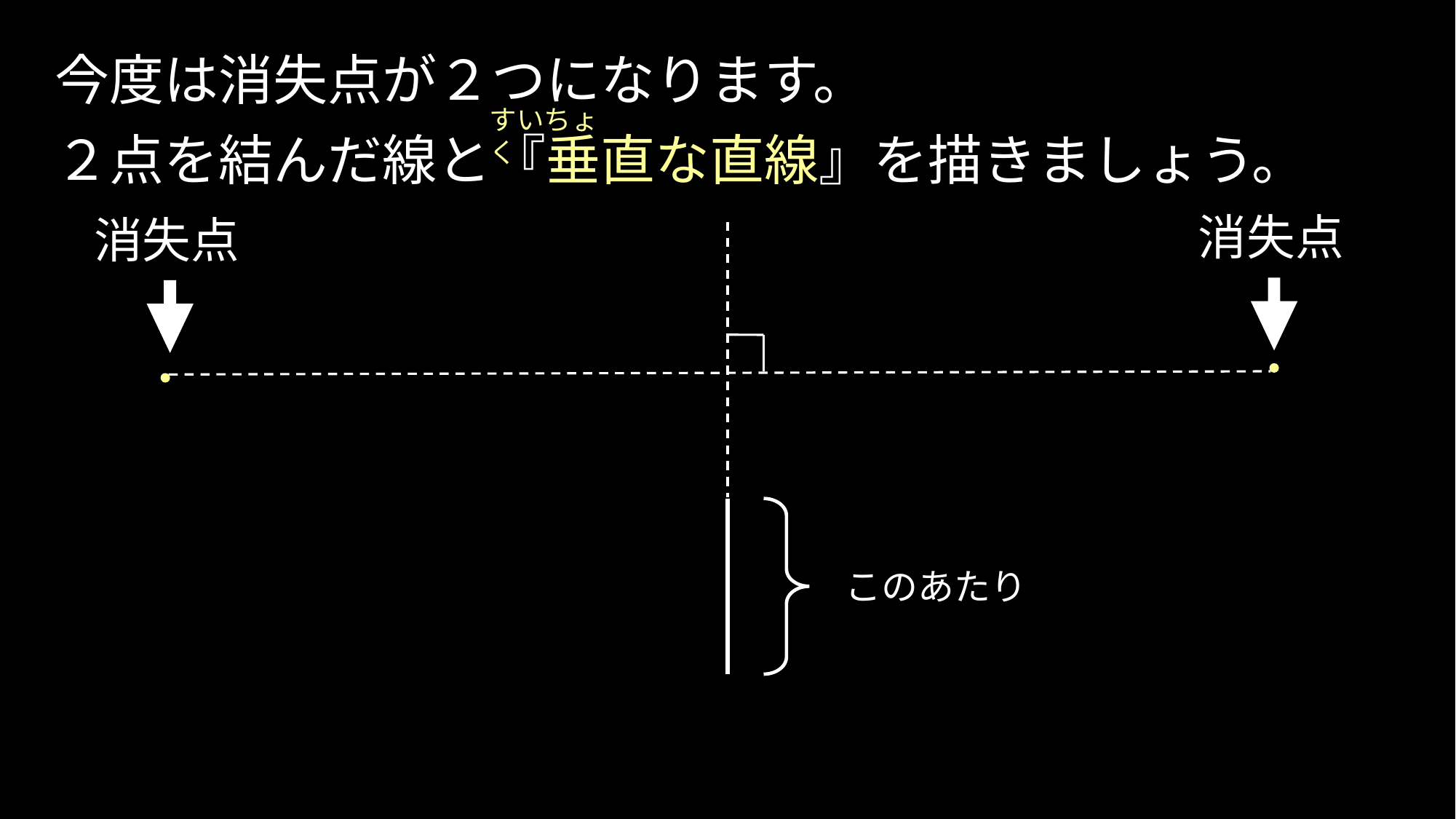

今度は消失点が２つになります。

２点を結んだ線と『垂直な直線』を描きましょう。
すいちょく
消失点
消失点

このあたり